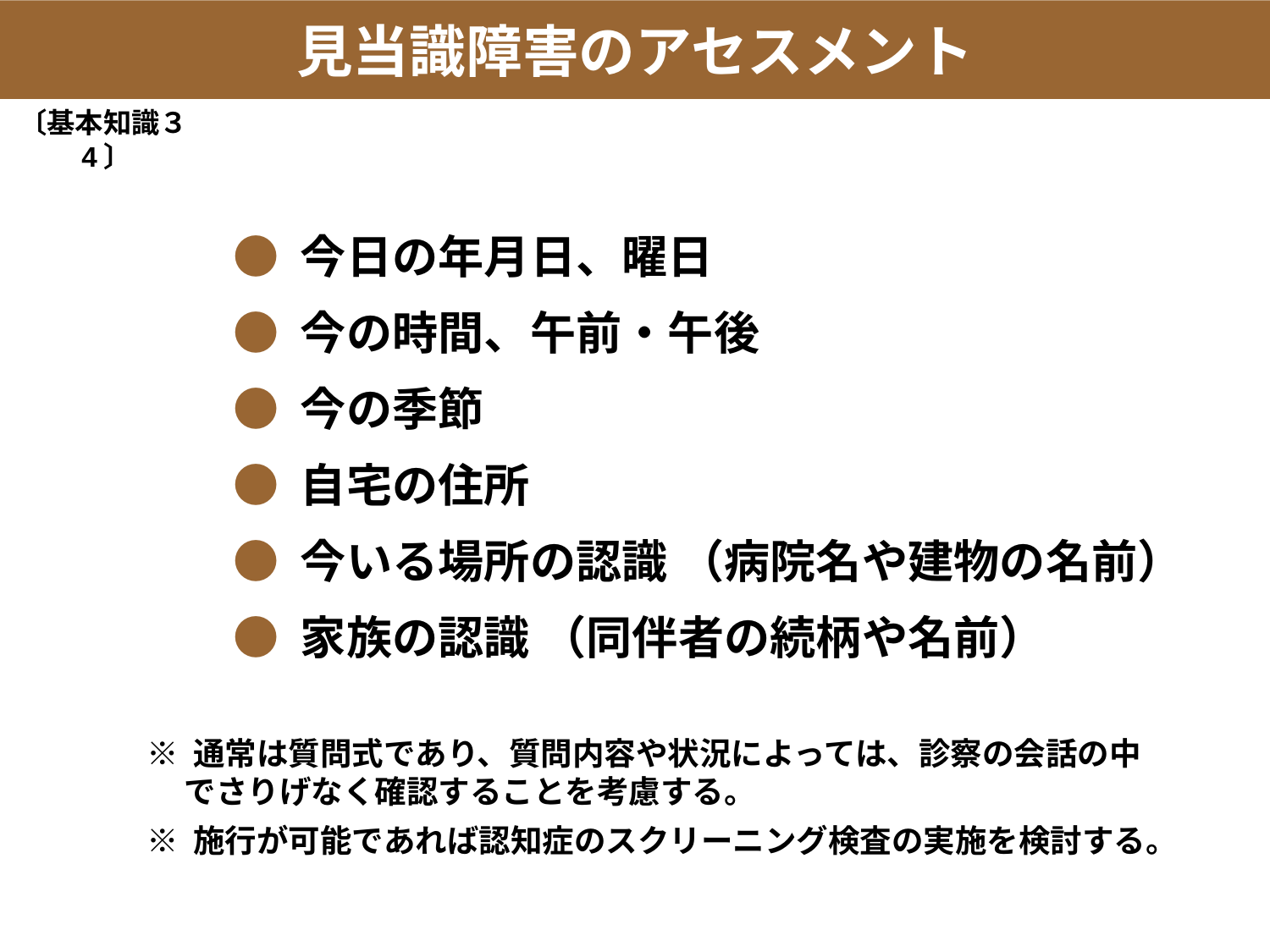

見当識障害のアセスメント
〔基本知識３4〕
● 今日の年月日、曜日
● 今の時間、午前・午後
● 今の季節
● 自宅の住所
● 今いる場所の認識 （病院名や建物の名前）
● 家族の認識 （同伴者の続柄や名前）
※ 通常は質問式であり、質問内容や状況によっては、診察の会話の中でさりげなく確認することを考慮する。
※ 施行が可能であれば認知症のスクリーニング検査の実施を検討する。